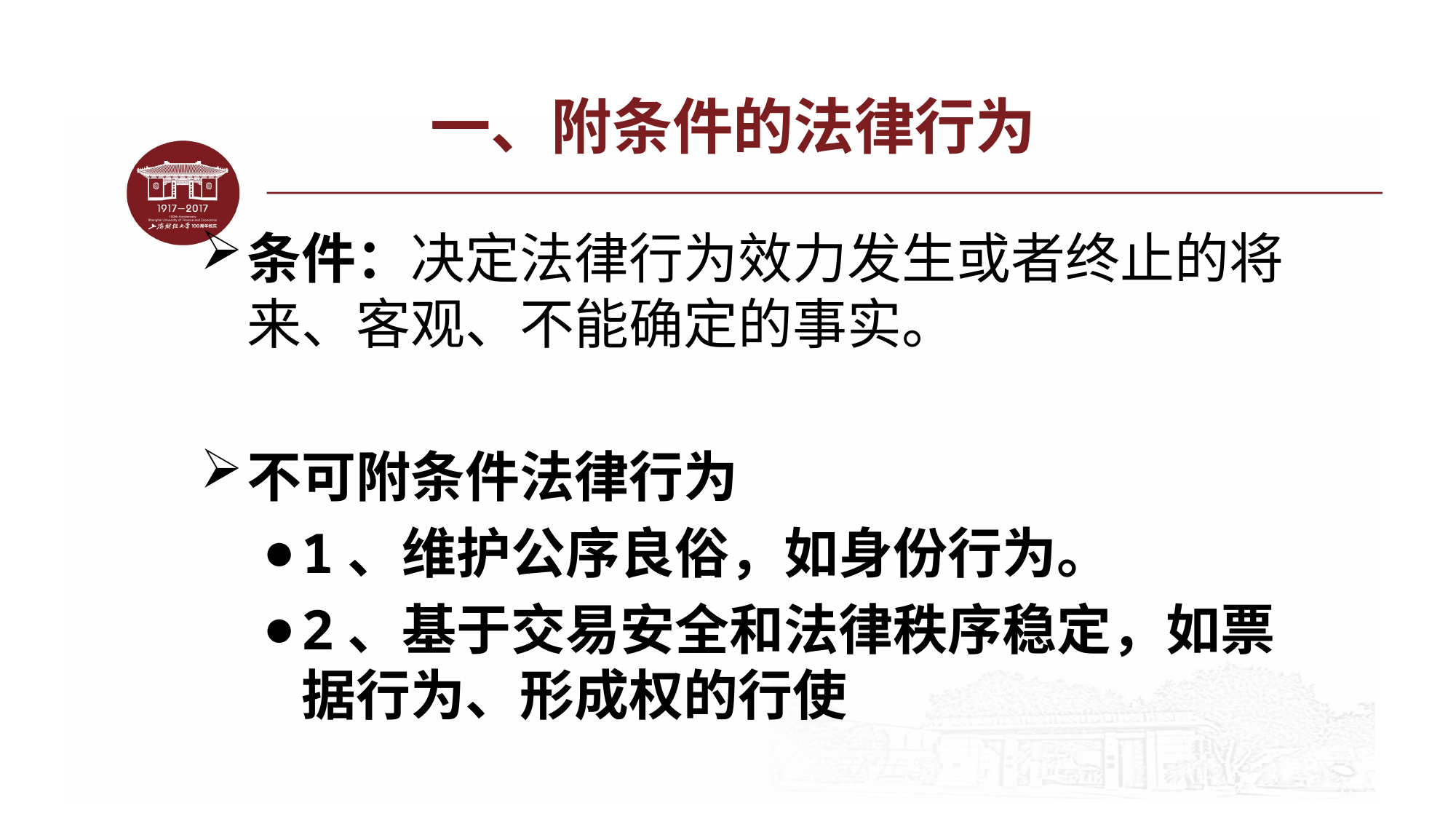

# 一、附条件的法律行为
条件：决定法律行为效力发生或者终止的将来、客观、不能确定的事实。

不可附条件法律行为
1、维护公序良俗，如身份行为。
2、基于交易安全和法律秩序稳定，如票据行为、形成权的行使